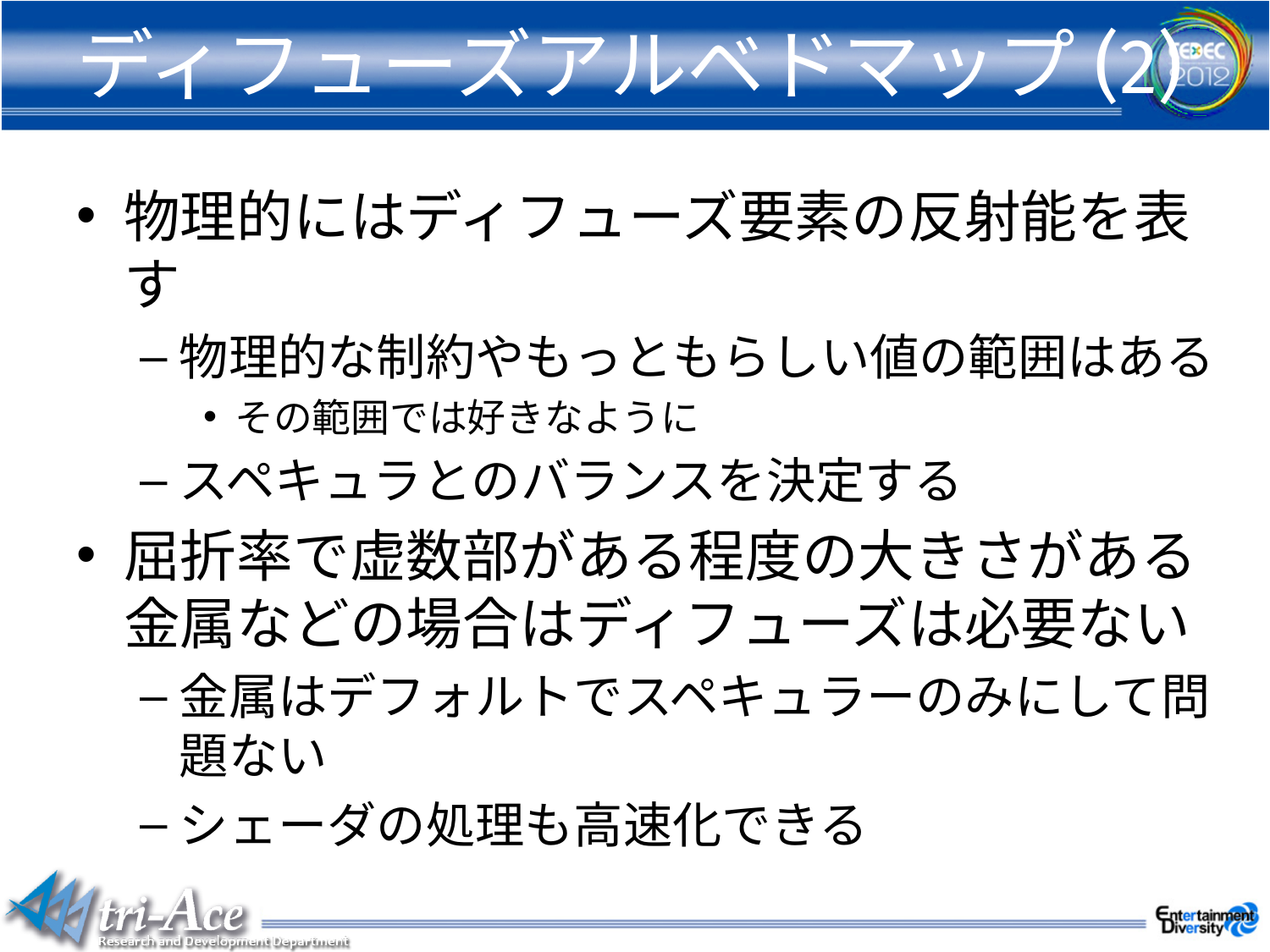

# ディフューズアルベドマップ(2)
物理的にはディフューズ要素の反射能を表す
物理的な制約やもっともらしい値の範囲はある
その範囲では好きなように
スペキュラとのバランスを決定する
屈折率で虚数部がある程度の大きさがある金属などの場合はディフューズは必要ない
金属はデフォルトでスペキュラーのみにして問題ない
シェーダの処理も高速化できる